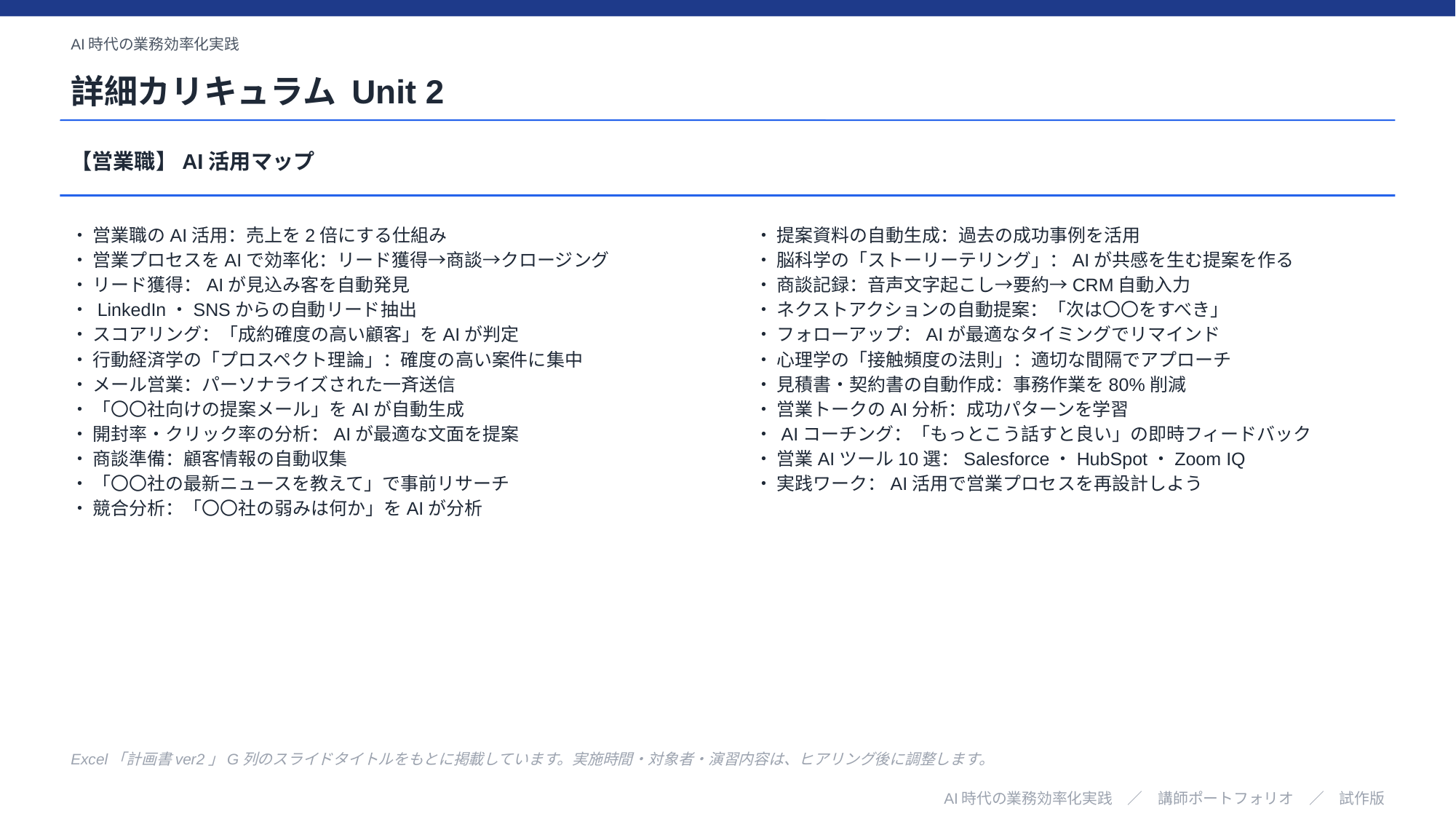

AI時代の業務効率化実践
詳細カリキュラム Unit 2

【営業職】AI活用マップ

・ 営業職のAI活用：売上を2倍にする仕組み
・ 営業プロセスをAIで効率化：リード獲得→商談→クロージング
・ リード獲得：AIが見込み客を自動発見
・ LinkedIn・SNSからの自動リード抽出
・ スコアリング：「成約確度の高い顧客」をAIが判定
・ 行動経済学の「プロスペクト理論」：確度の高い案件に集中
・ メール営業：パーソナライズされた一斉送信
・ 「〇〇社向けの提案メール」をAIが自動生成
・ 開封率・クリック率の分析：AIが最適な文面を提案
・ 商談準備：顧客情報の自動収集
・ 「〇〇社の最新ニュースを教えて」で事前リサーチ
・ 競合分析：「〇〇社の弱みは何か」をAIが分析
・ 提案資料の自動生成：過去の成功事例を活用
・ 脳科学の「ストーリーテリング」：AIが共感を生む提案を作る
・ 商談記録：音声文字起こし→要約→CRM自動入力
・ ネクストアクションの自動提案：「次は〇〇をすべき」
・ フォローアップ：AIが最適なタイミングでリマインド
・ 心理学の「接触頻度の法則」：適切な間隔でアプローチ
・ 見積書・契約書の自動作成：事務作業を80%削減
・ 営業トークのAI分析：成功パターンを学習
・ AIコーチング：「もっとこう話すと良い」の即時フィードバック
・ 営業AIツール10選：Salesforce・HubSpot・Zoom IQ
・ 実践ワーク：AI活用で営業プロセスを再設計しよう
Excel「計画書ver2」G列のスライドタイトルをもとに掲載しています。実施時間・対象者・演習内容は、ヒアリング後に調整します。
AI時代の業務効率化実践　／　講師ポートフォリオ　／　試作版